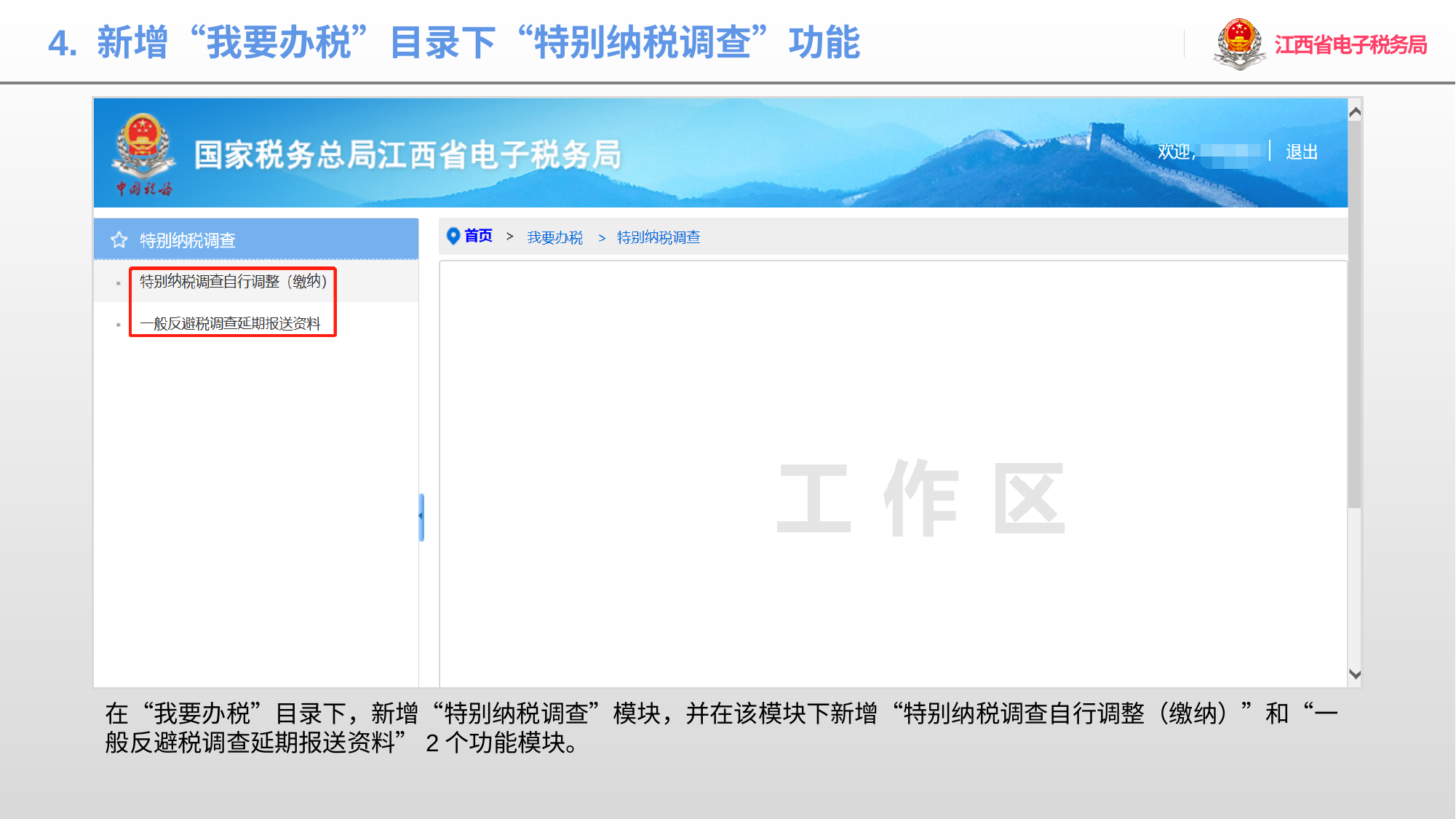

4. 新增“我要办税”目录下“特别纳税调查”功能

在“我要办税”目录下，新增“特别纳税调查”模块，并在该模块下新增“特别纳税调查自行调整（缴纳）”和“一般反避税调查延期报送资料”2个功能模块。